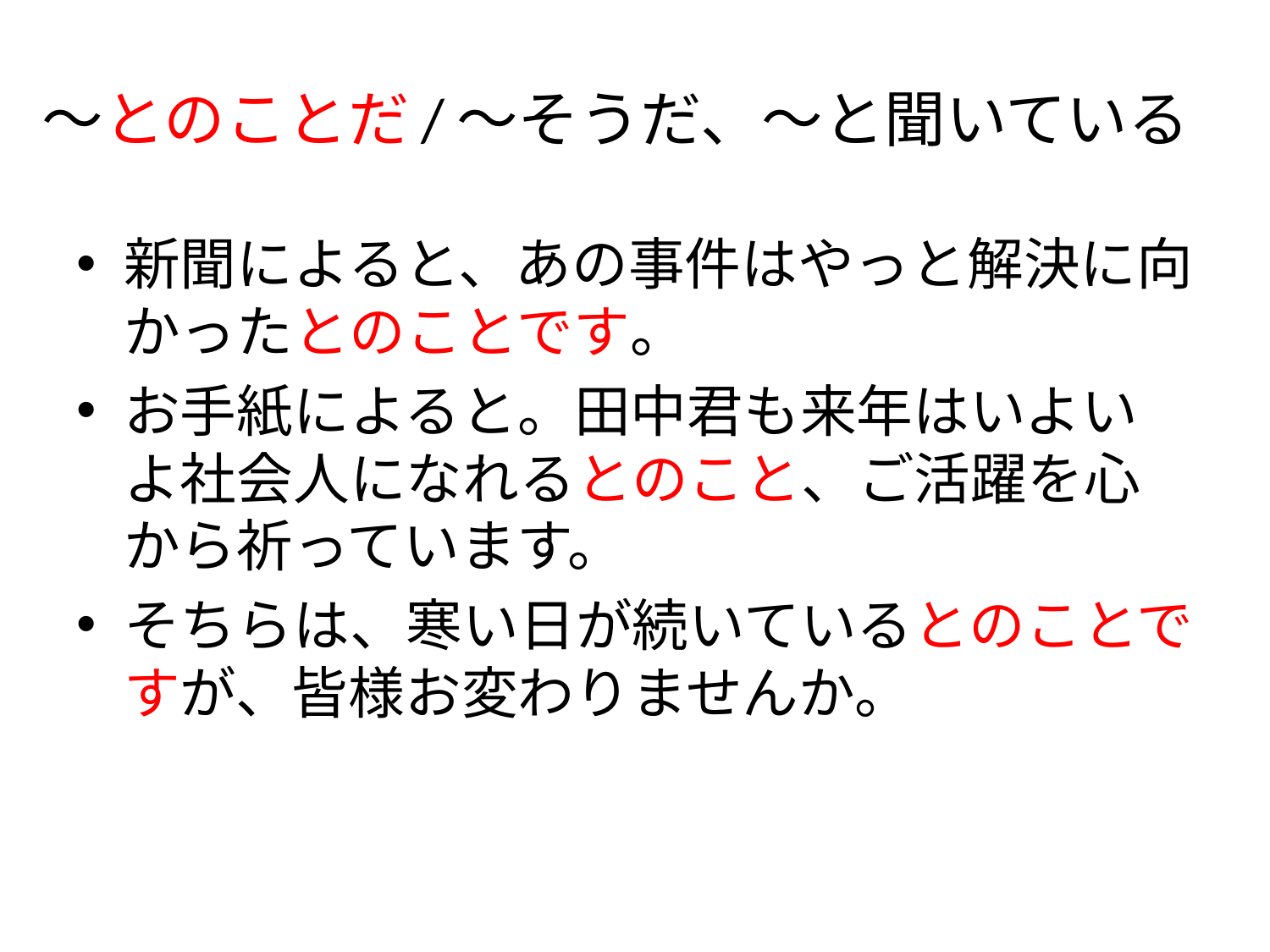

# ～とのことだ/～そうだ、～と聞いている
新聞によると、あの事件はやっと解決に向かったとのことです。
お手紙によると。田中君も来年はいよいよ社会人になれるとのこと、ご活躍を心から祈っています。
そちらは、寒い日が続いているとのことですが、皆様お変わりませんか。